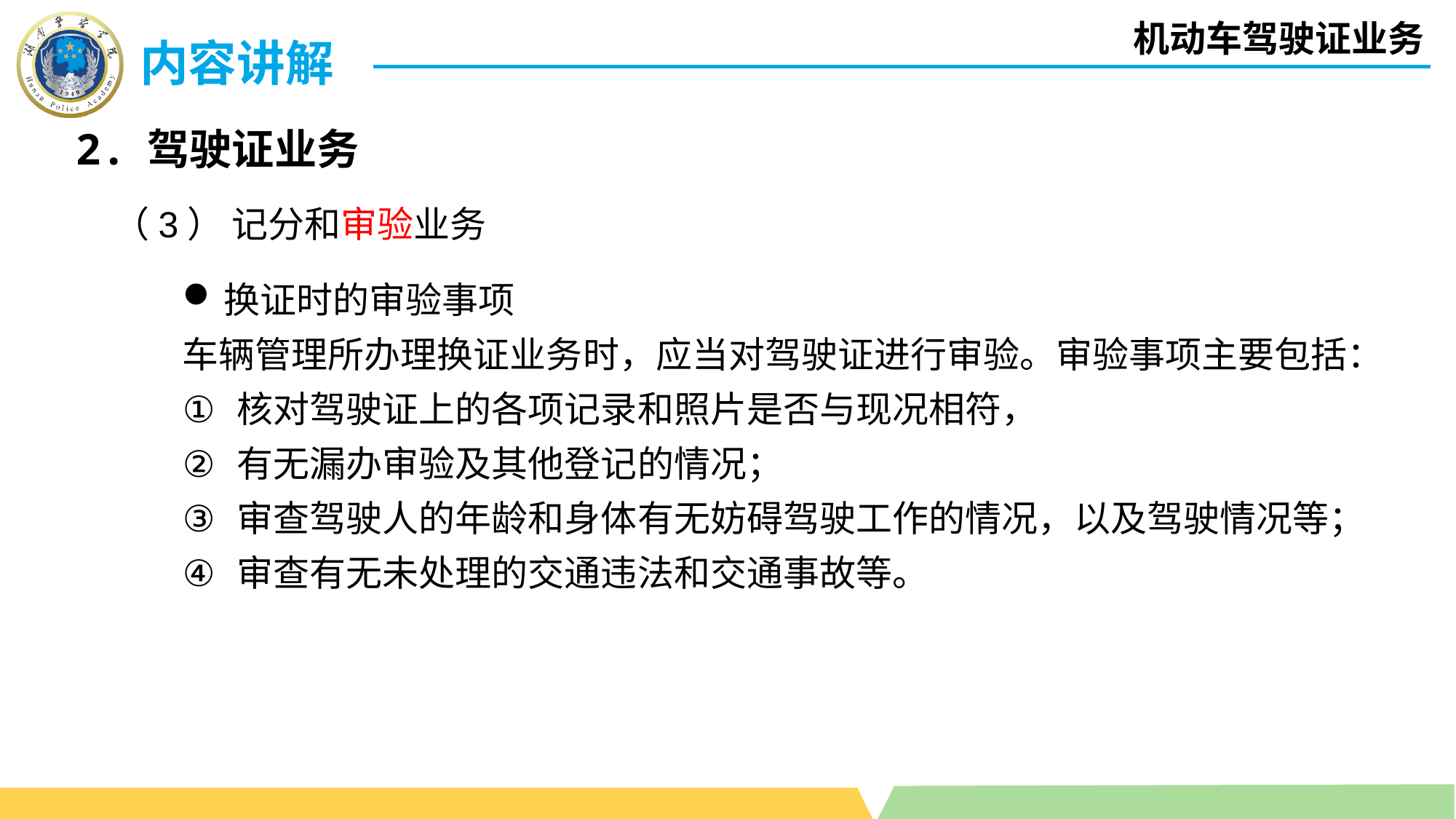

机动车驾驶证业务
内容讲解
 2. 驾驶证业务
（3） 记分和审验业务
换证时的审验事项
车辆管理所办理换证业务时，应当对驾驶证进行审验。审验事项主要包括：
核对驾驶证上的各项记录和照片是否与现况相符，
有无漏办审验及其他登记的情况；
审查驾驶人的年龄和身体有无妨碍驾驶工作的情况，以及驾驶情况等；
审查有无未处理的交通违法和交通事故等。